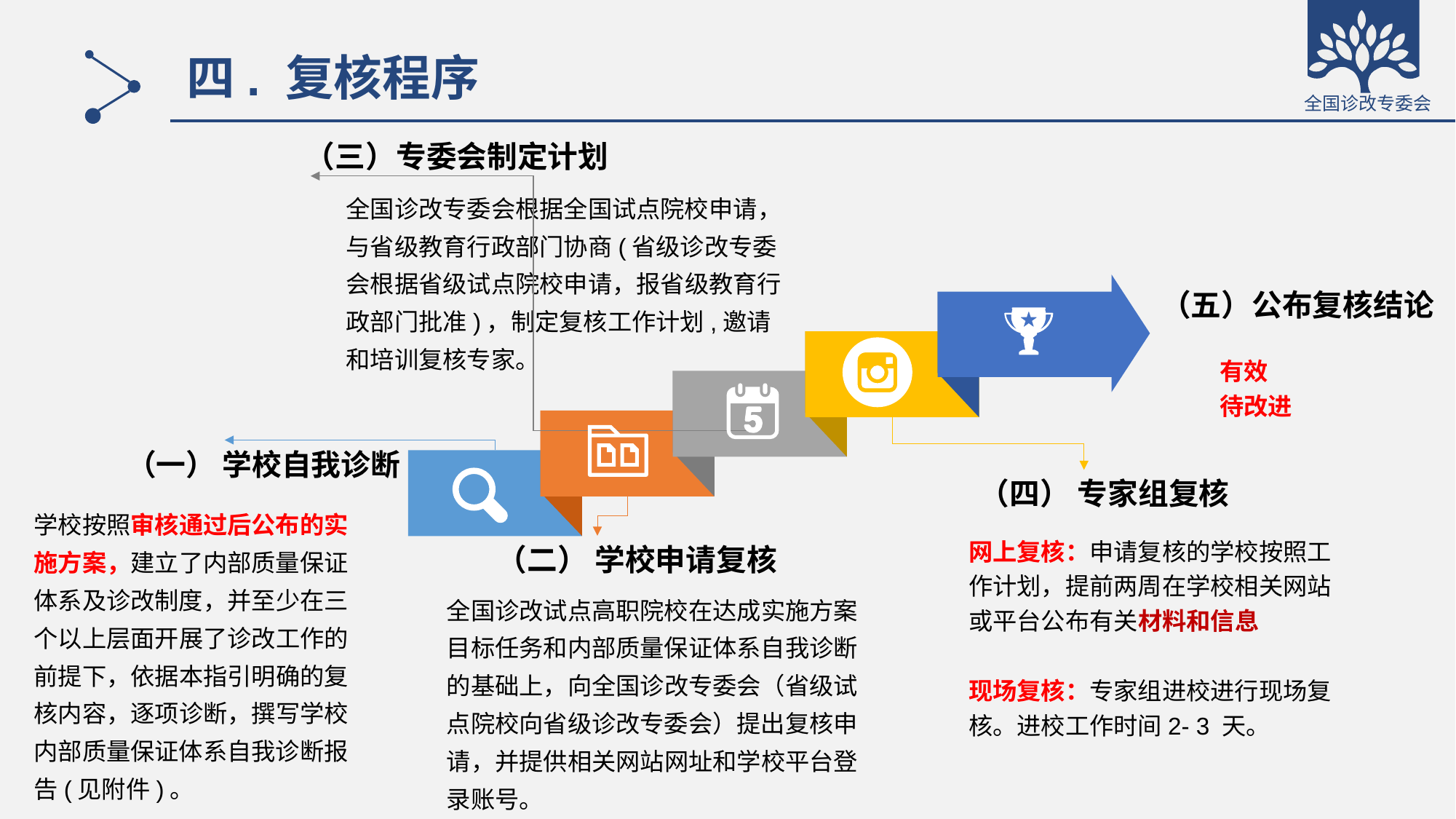

# 四. 复核程序
（三）专委会制定计划
全国诊改专委会根据全国试点院校申请，与省级教育行政部门协商(省级诊改专委会根据省级试点院校申请，报省级教育行政部门批准)，制定复核工作计划,邀请和培训复核专家。

（五）公布复核结论

有效
待改进

（一） 学校自我诊断

（四） 专家组复核
学校按照审核通过后公布的实施方案，建立了内部质量保证 体系及诊改制度，并至少在三个以上层面开展了诊改工作的前提下，依据本指引明确的复核内容，逐项诊断，撰写学校内部质量保证体系自我诊断报告(见附件)。
网上复核：申请复核的学校按照工作计划，提前两周在学校相关网站或平台公布有关材料和信息

现场复核：专家组进校进行现场复核。进校工作时间2- 3 天。
（二） 学校申请复核
全国诊改试点高职院校在达成实施方案目标任务和内部质量保证体系自我诊断的基础上，向全国诊改专委会（省级试点院校向省级诊改专委会）提出复核申请，并提供相关网站网址和学校平台登录账号。